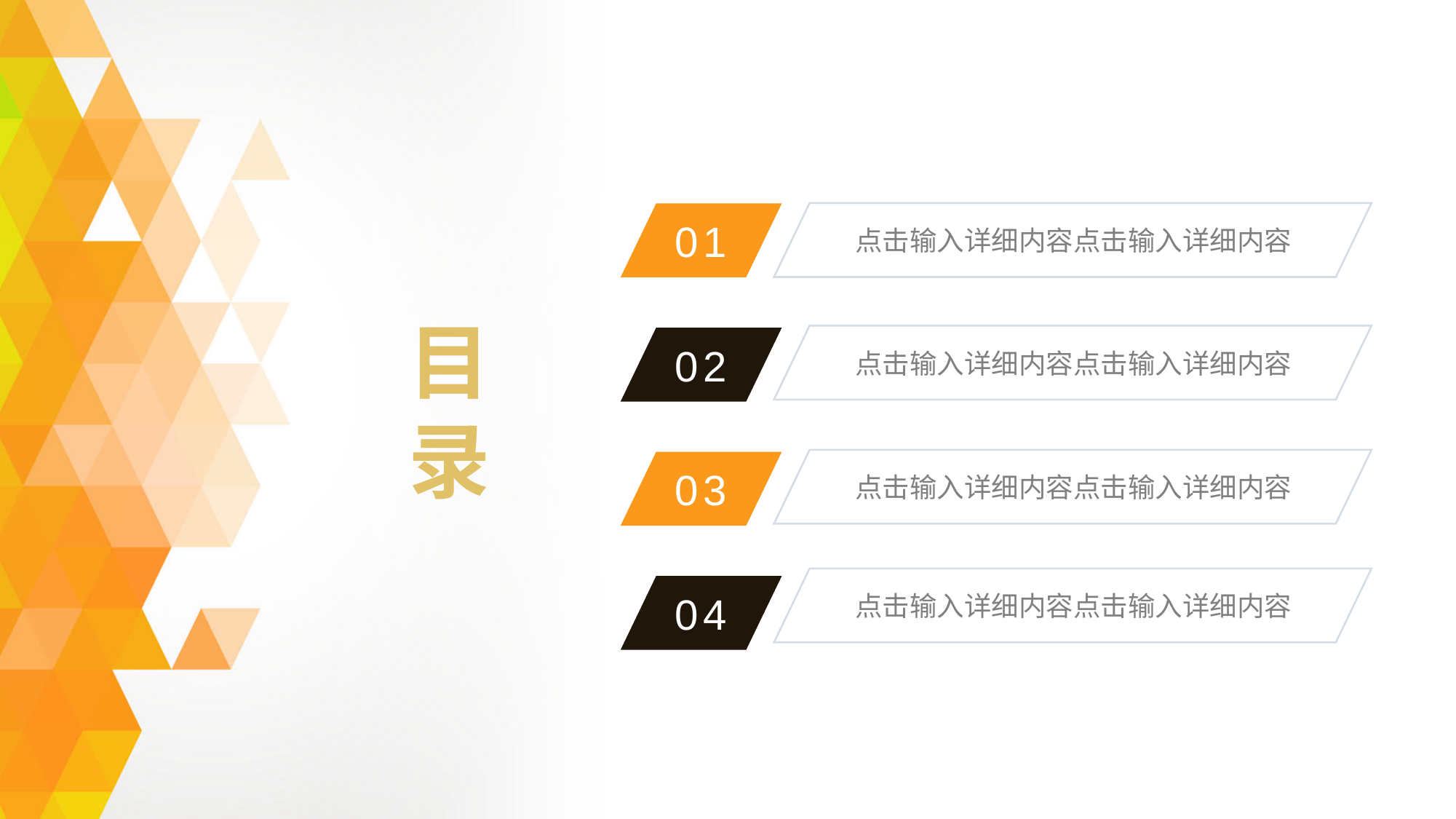

01
点击输入详细内容点击输入详细内容
目录

02
点击输入详细内容点击输入详细内容

03
点击输入详细内容点击输入详细内容

04
点击输入详细内容点击输入详细内容